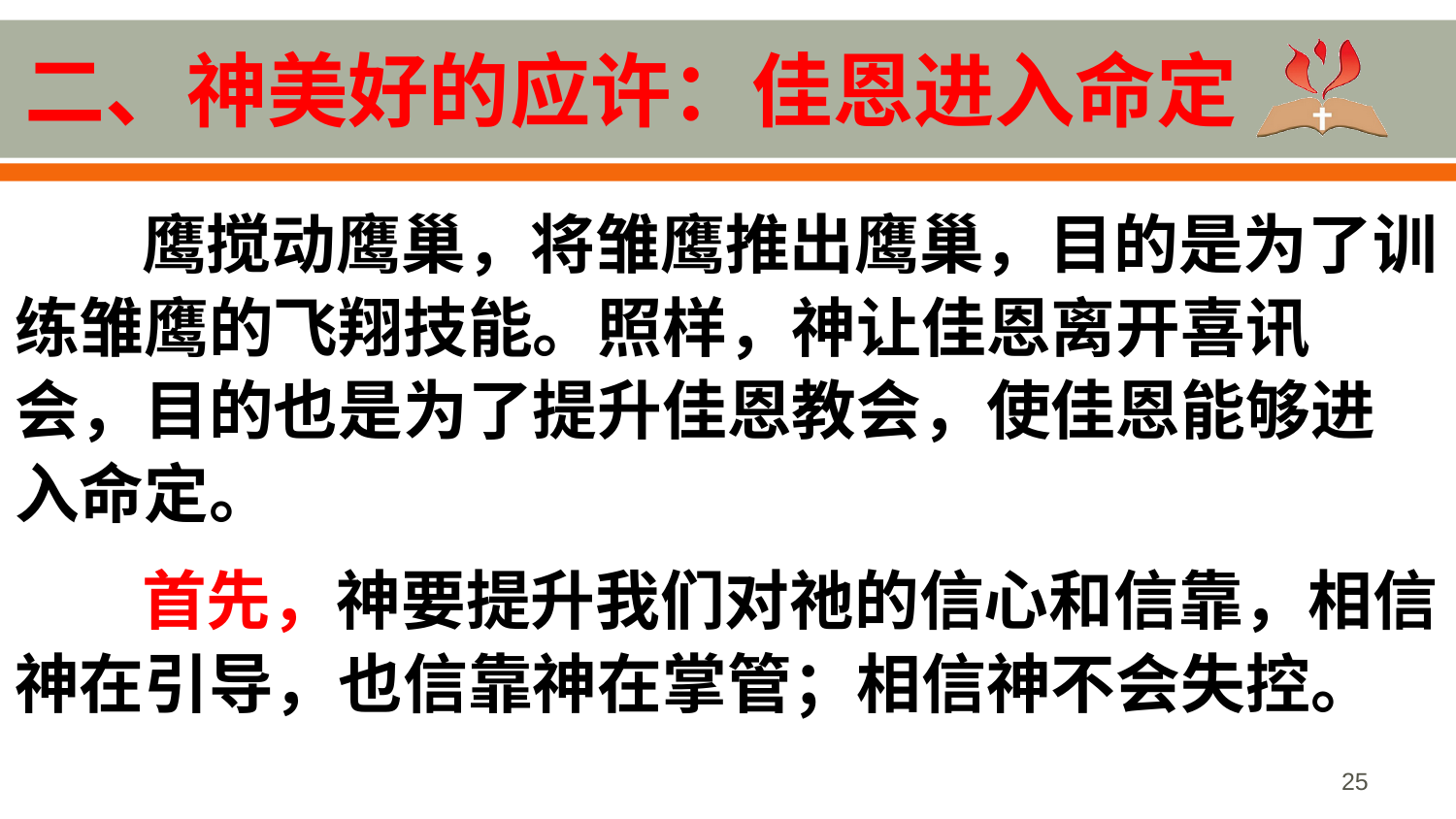

# 二、神美好的应许：佳恩进入命定
鹰搅动鹰巢，将雏鹰推出鹰巢，目的是为了训练雏鹰的飞翔技能。照样，神让佳恩离开喜讯会，目的也是为了提升佳恩教会，使佳恩能够进入命定。
首先，神要提升我们对祂的信心和信靠，相信神在引导，也信靠神在掌管；相信神不会失控。

25